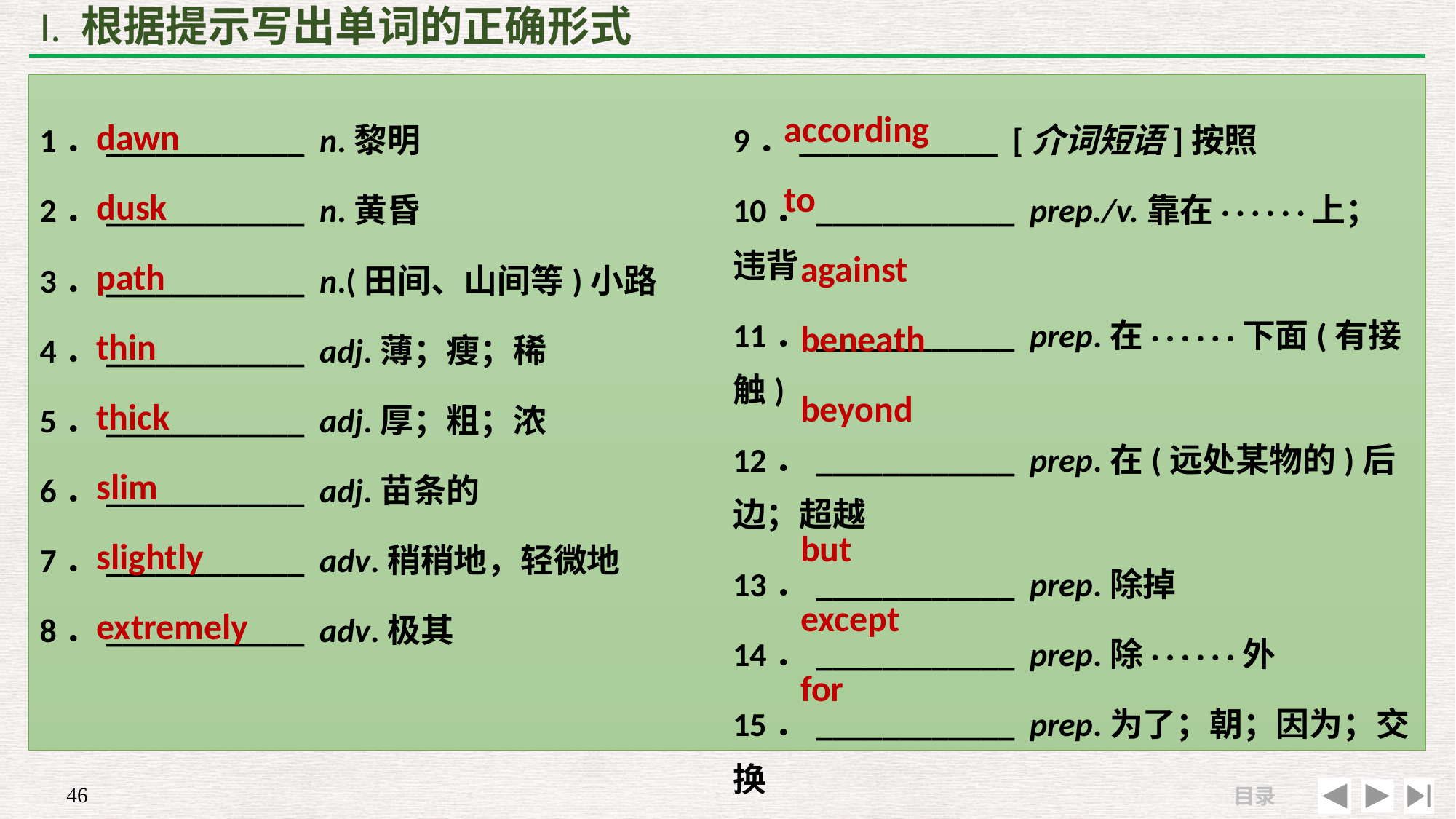

# I. 根据提示写出单词的正确形式
according to
  against
  beneath
  beyond

  but
  except
  for

dawn
dusk
path
thin
thick
slim
slightly
extremely
1．____________  n.黎明
2．____________  n.黄昏
3．____________  n.(田间、山间等)小路
4．____________  adj.薄；瘦；稀
5．____________  adj.厚；粗；浓
6．____________  adj.苗条的
7．____________  adv.稍稍地，轻微地
8．____________  adv.极其
9．____________  [介词短语]按照
10．____________  prep./v.靠在· · · · · ·上；违背
11．____________  prep.在· · · · · ·下面(有接触)
12．____________  prep.在(远处某物的)后边；超越
13．____________  prep.除掉
14．____________  prep.除· · · · · ·外
15．____________  prep.为了；朝；因为；交换